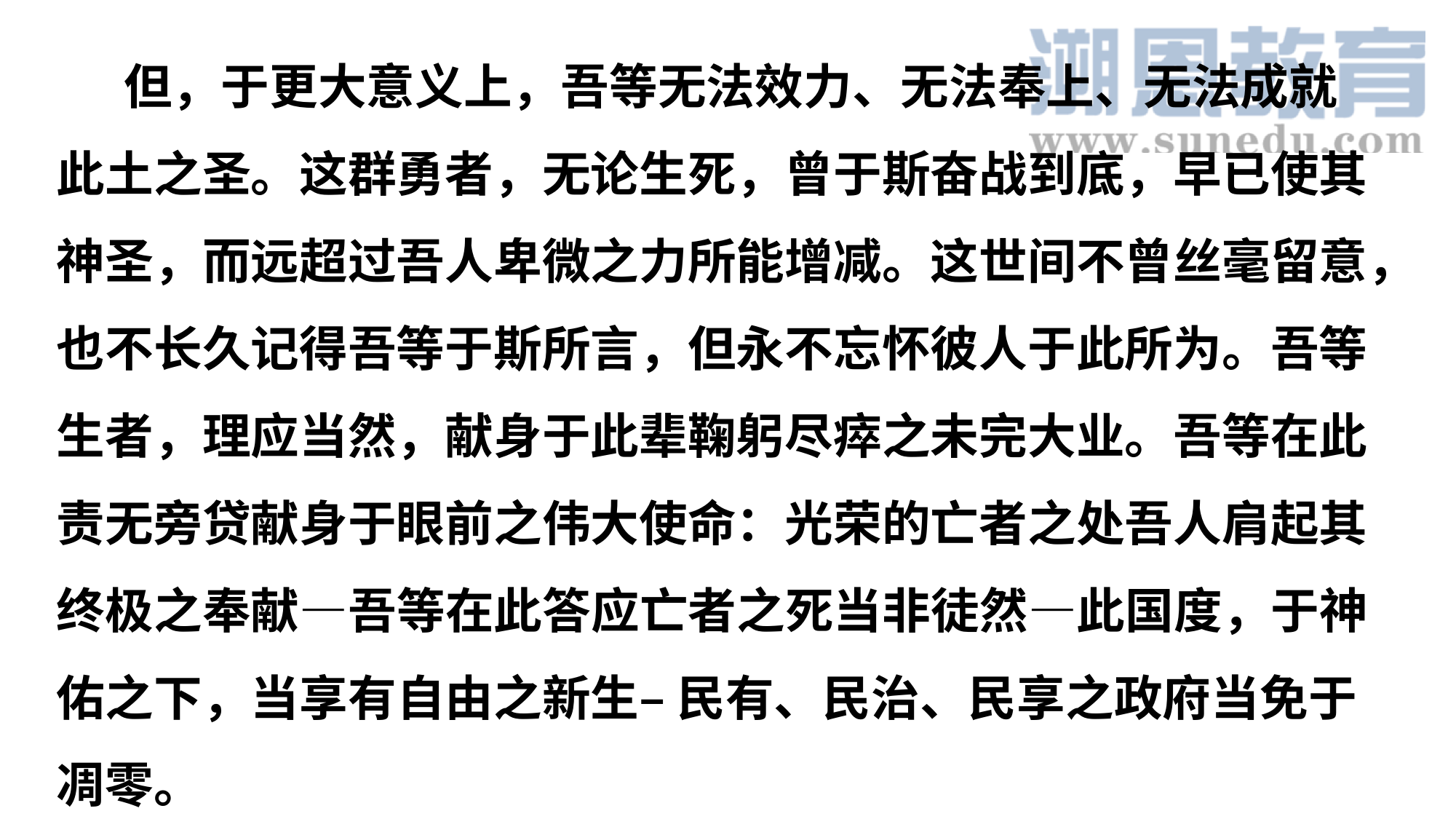

但，于更大意义上，吾等无法效力、无法奉上、无法成就此土之圣。这群勇者，无论生死，曾于斯奋战到底，早已使其神圣，而远超过吾人卑微之力所能增减。这世间不曾丝毫留意，也不长久记得吾等于斯所言，但永不忘怀彼人于此所为。吾等生者，理应当然，献身于此辈鞠躬尽瘁之未完大业。吾等在此责无旁贷献身于眼前之伟大使命：光荣的亡者之处吾人肩起其终极之奉献—吾等在此答应亡者之死当非徒然—此国度，于神佑之下，当享有自由之新生– 民有、民治、民享之政府当免于凋零。